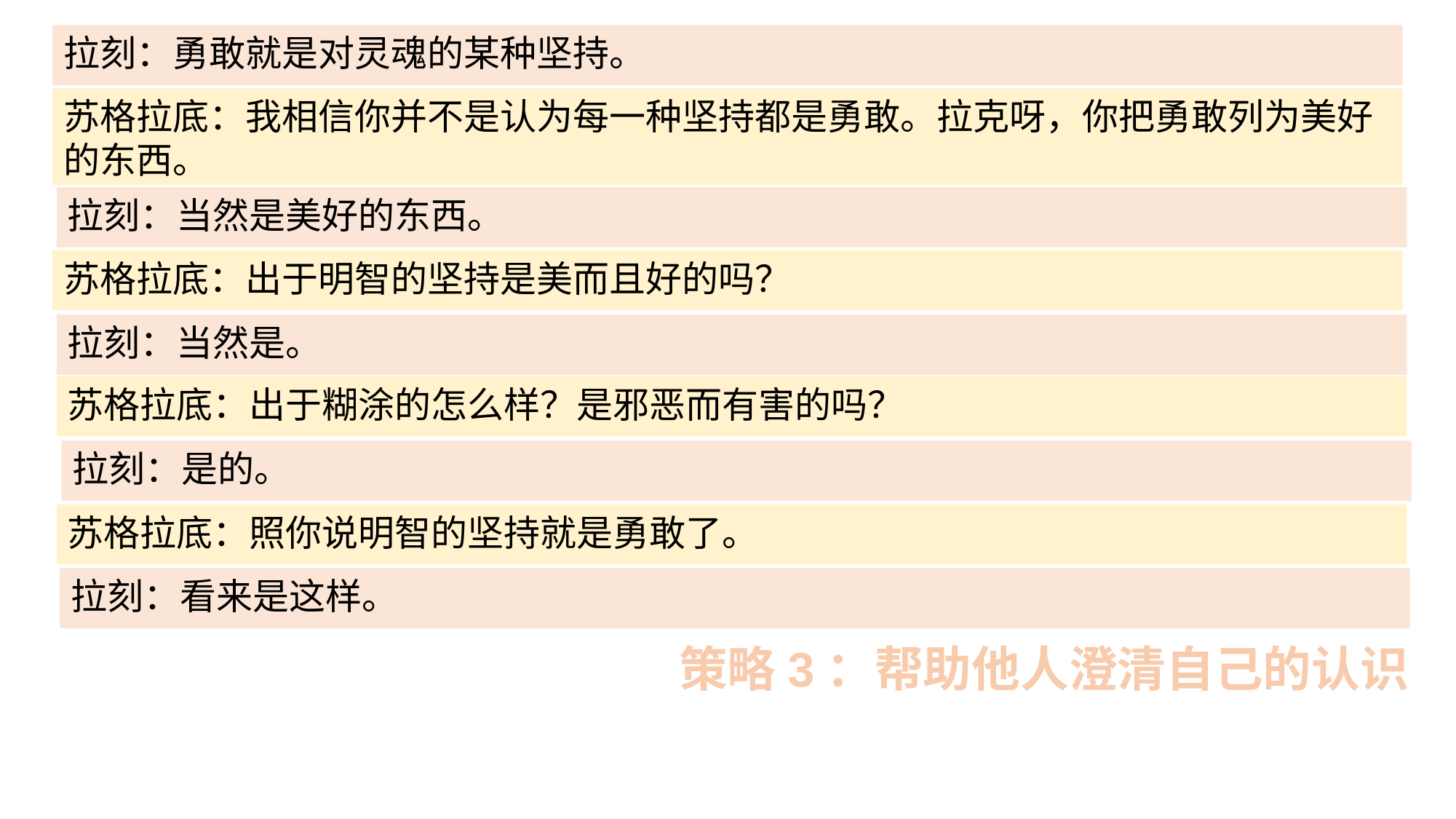

拉刻：勇敢就是对灵魂的某种坚持。

苏格拉底：我相信你并不是认为每一种坚持都是勇敢。拉克呀，你把勇敢列为美好的东西。

拉刻：当然是美好的东西。

苏格拉底：出于明智的坚持是美而且好的吗？
拉刻：当然是。

苏格拉底：出于糊涂的怎么样？是邪恶而有害的吗？
拉刻：是的。

苏格拉底：照你说明智的坚持就是勇敢了。
拉刻：看来是这样。

策略3：帮助他人澄清自己的认识